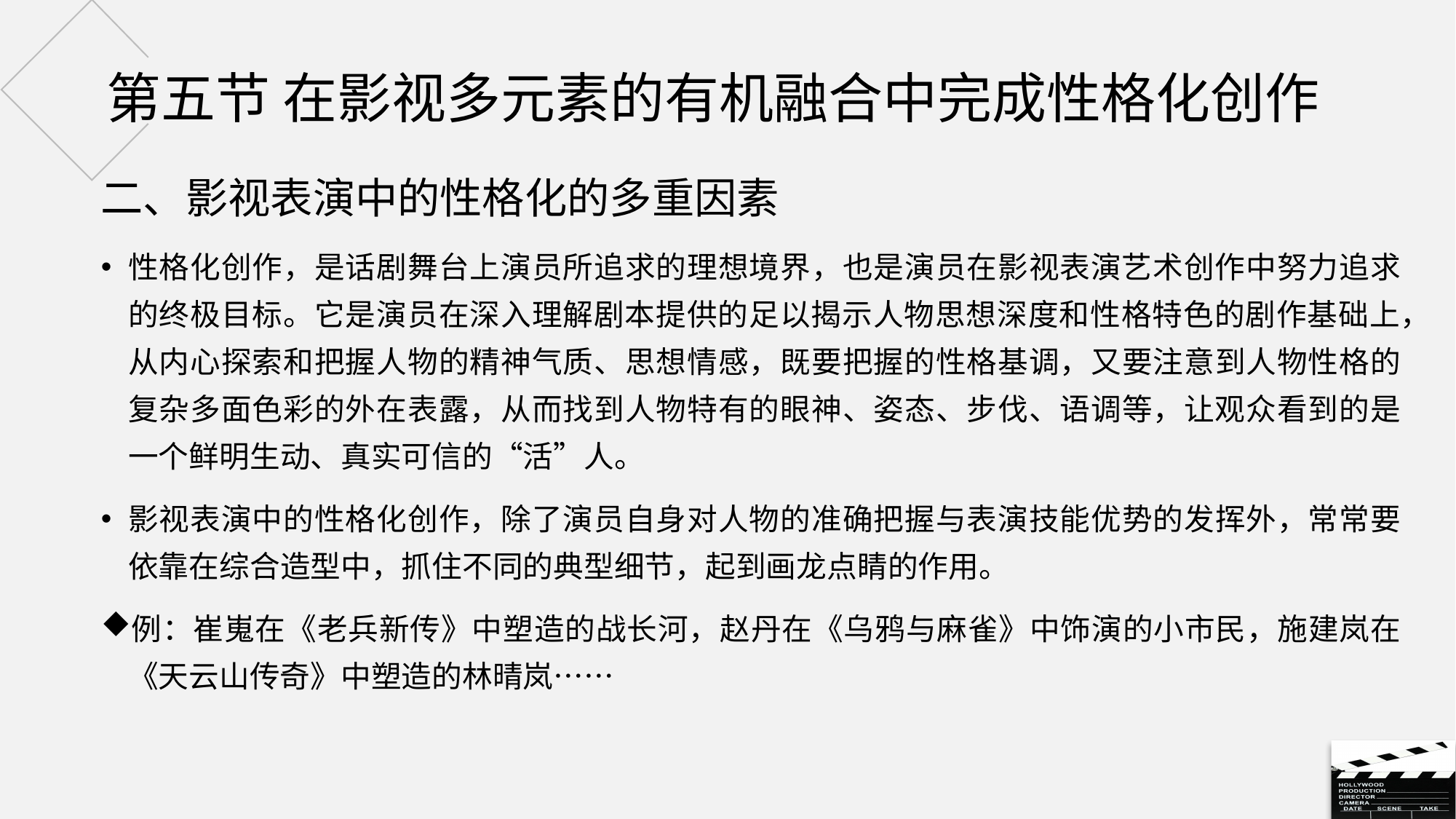

# 第五节 在影视多元素的有机融合中完成性格化创作
二、影视表演中的性格化的多重因素
性格化创作，是话剧舞台上演员所追求的理想境界，也是演员在影视表演艺术创作中努力追求的终极目标。它是演员在深入理解剧本提供的足以揭示人物思想深度和性格特色的剧作基础上，从内心探索和把握人物的精神气质、思想情感，既要把握的性格基调，又要注意到人物性格的复杂多面色彩的外在表露，从而找到人物特有的眼神、姿态、步伐、语调等，让观众看到的是一个鲜明生动、真实可信的“活”人。
影视表演中的性格化创作，除了演员自身对人物的准确把握与表演技能优势的发挥外，常常要依靠在综合造型中，抓住不同的典型细节，起到画龙点睛的作用。
例：崔嵬在《老兵新传》中塑造的战长河，赵丹在《乌鸦与麻雀》中饰演的小市民，施建岚在《天云山传奇》中塑造的林晴岚……